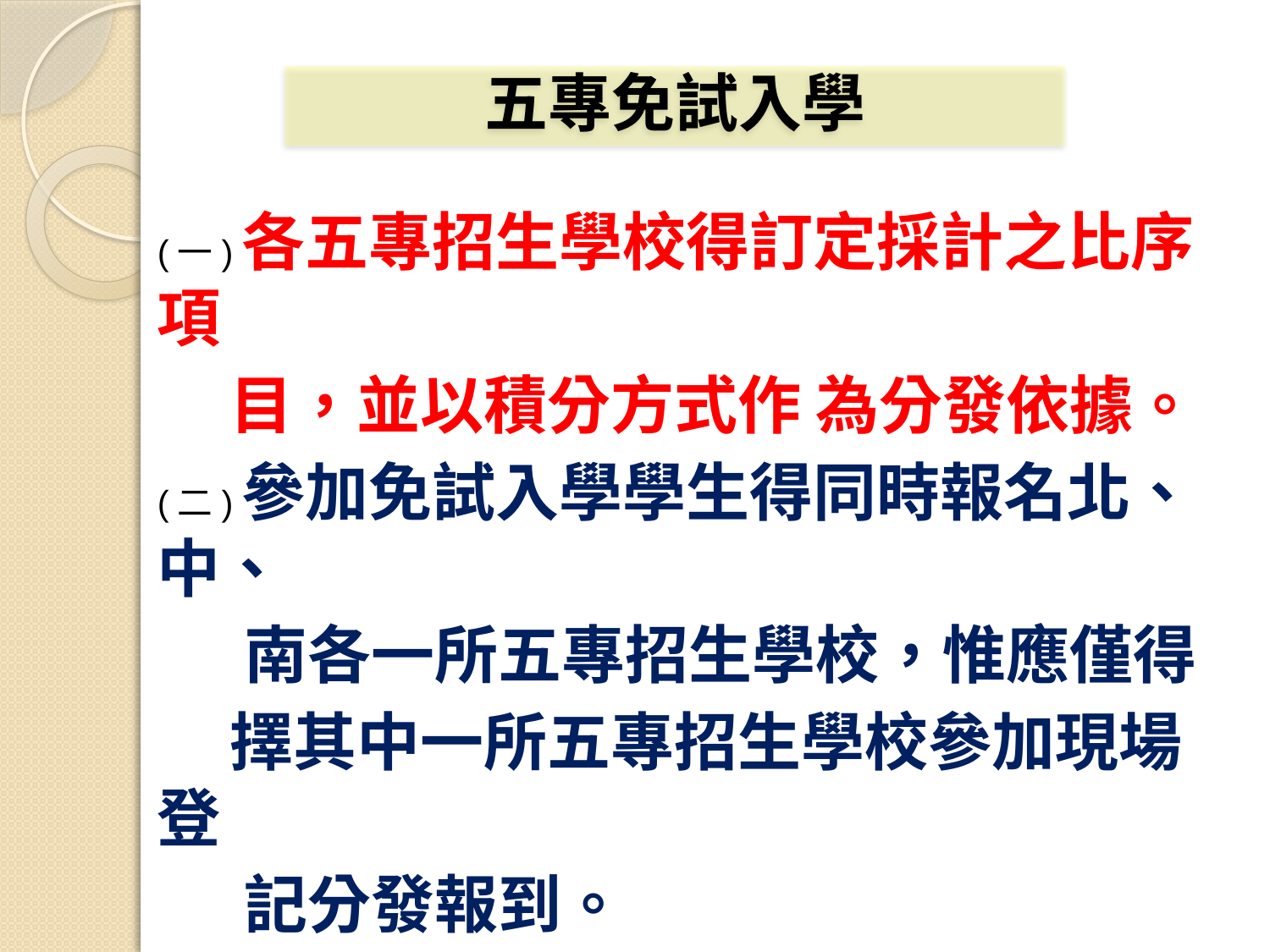

五專免試入學
(一)各五專招生學校得訂定採計之比序項
    目，並以積分方式作 為分發依據。
(二)參加免試入學學生得同時報名北、中、
     南各一所五專招生學校，惟應僅得
    擇其中一所五專招生學校參加現場登
     記分發報到。